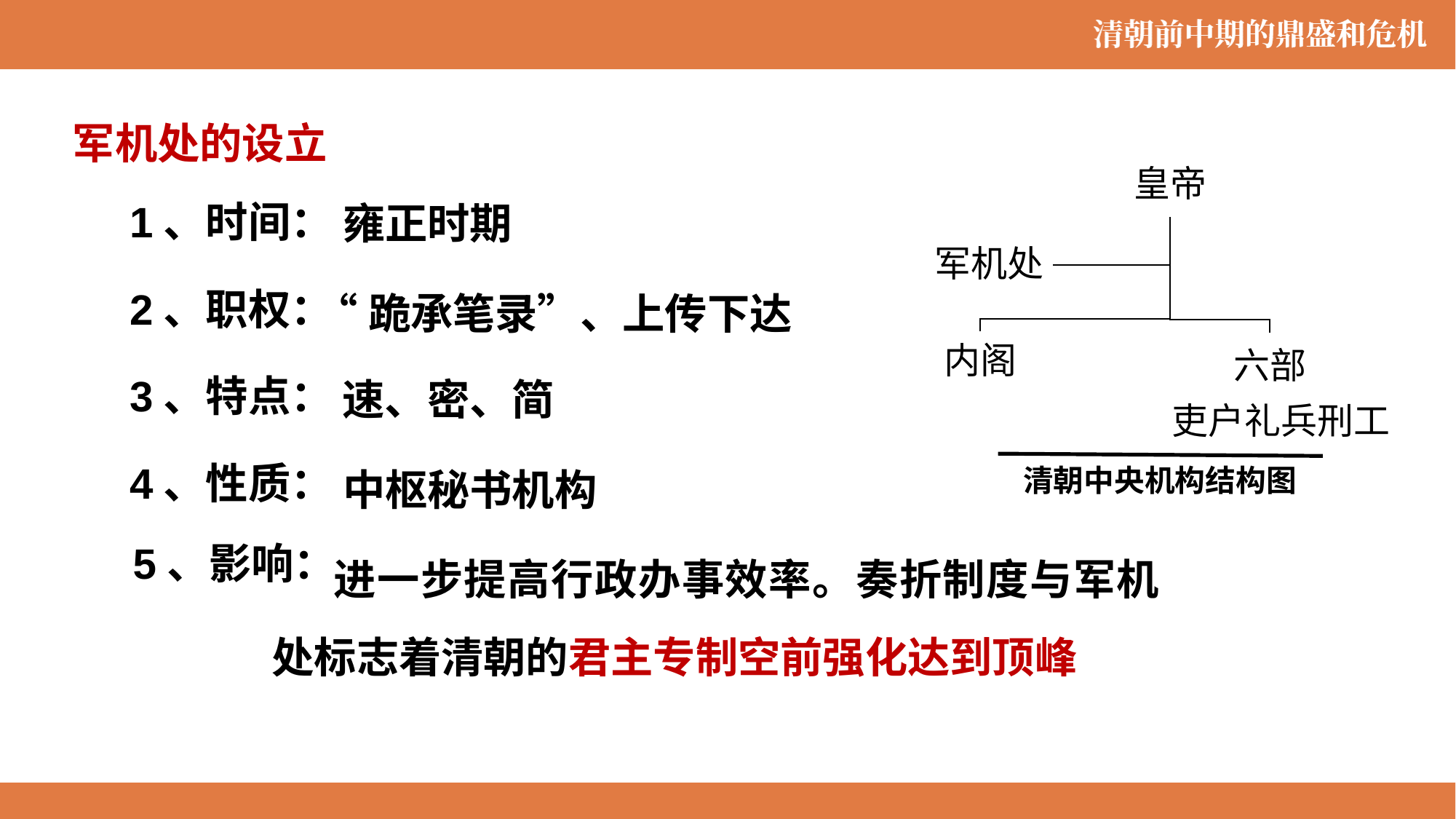

军机处的设立
皇帝
内阁
六部
军机处
吏户礼兵刑工
1、时间：
雍正时期
2、职权：
“跪承笔录”、上传下达
3、特点：
速、密、简
4、性质：
清朝中央机构结构图
中枢秘书机构
    进一步提高行政办事效率。奏折制度与军机处标志着清朝的君主专制空前强化达到顶峰
5、影响：